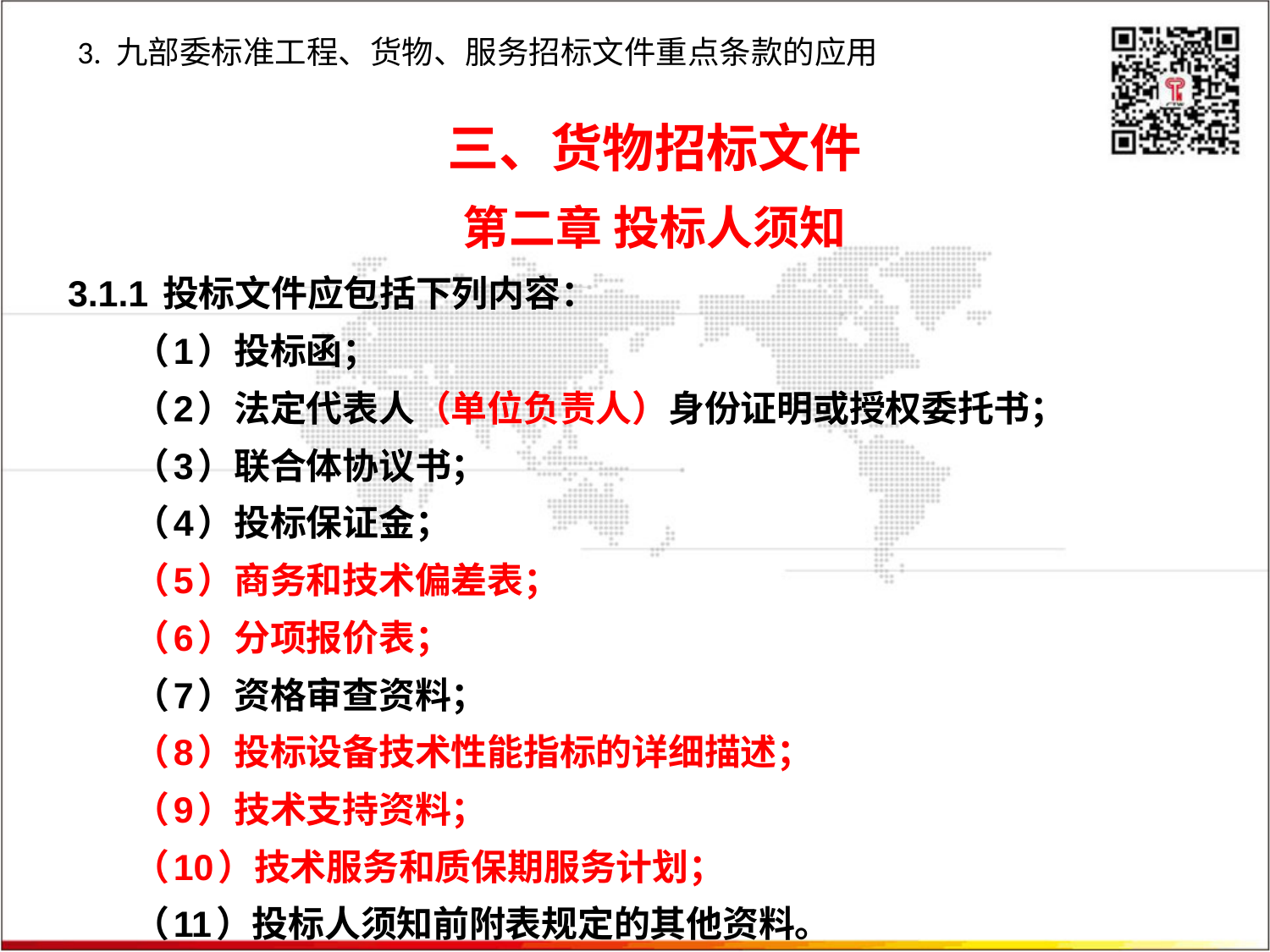

3. 九部委标准工程、货物、服务招标文件重点条款的应用
三、货物招标文件
第二章 投标人须知
3.1.1 投标文件应包括下列内容：
（1）投标函；
（2）法定代表人（单位负责人）身份证明或授权委托书；
（3）联合体协议书；
（4）投标保证金；
（5）商务和技术偏差表；
（6）分项报价表；
（7）资格审查资料；
（8）投标设备技术性能指标的详细描述；
（9）技术支持资料；
（10）技术服务和质保期服务计划；
（11）投标人须知前附表规定的其他资料。